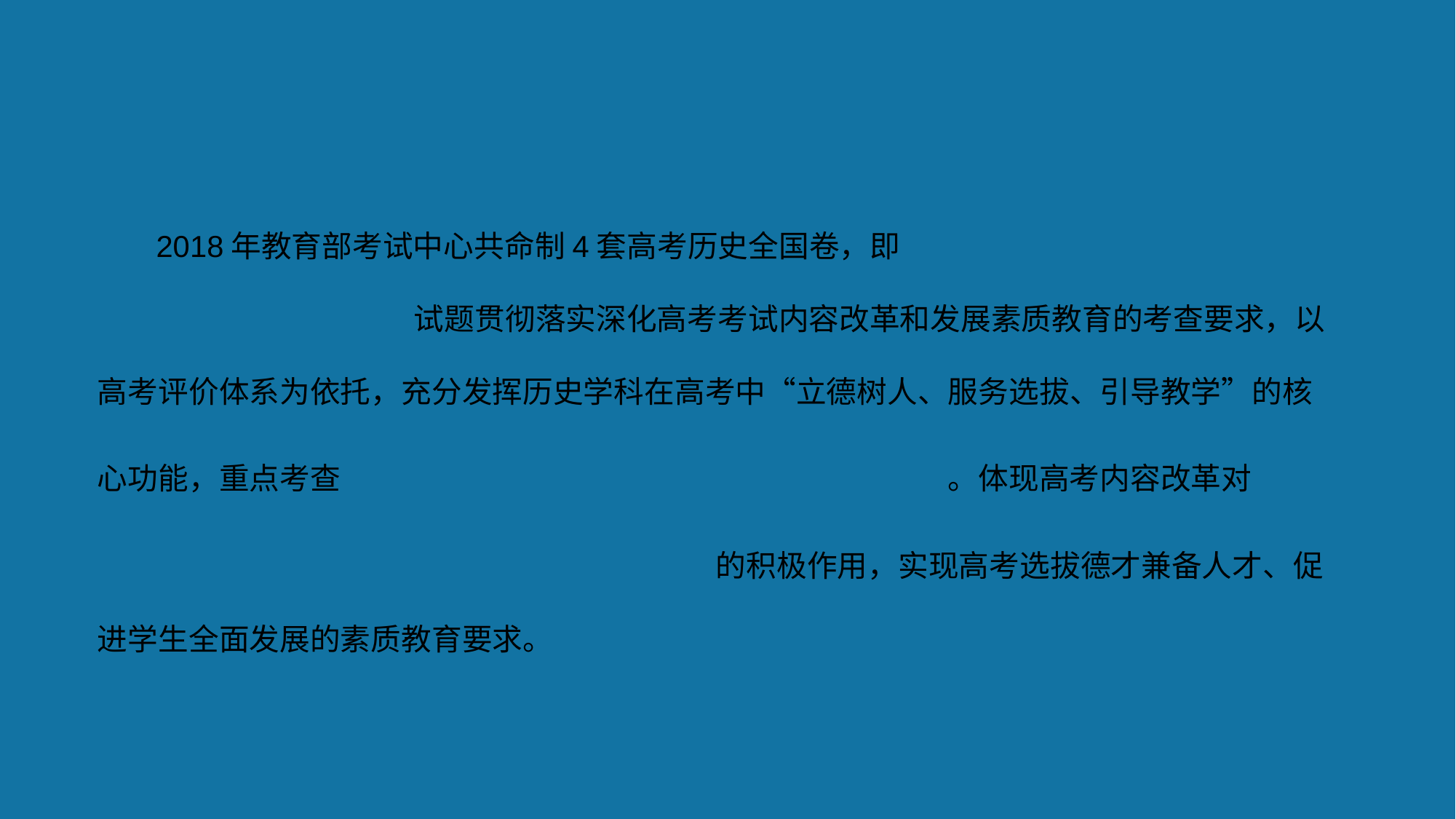

2019年版高考试题分析
       2018年教育部考试中心共命制4套高考历史全国卷，即文科综合测试I、II、III和历史单科卷IV（海南卷）。试题贯彻落实深化高考考试内容改革和发展素质教育的考查要求，以高考评价体系为依托，充分发挥历史学科在高考中“立德树人、服务选拔、引导教学”的核心功能，重点考查核心价值观、必备知识、关键能力和学科素养。体现高考内容改革对“助推改变应试教育，提升学生综合素质”的积极作用，实现高考选拔德才兼备人才、促进学生全面发展的素质教育要求。